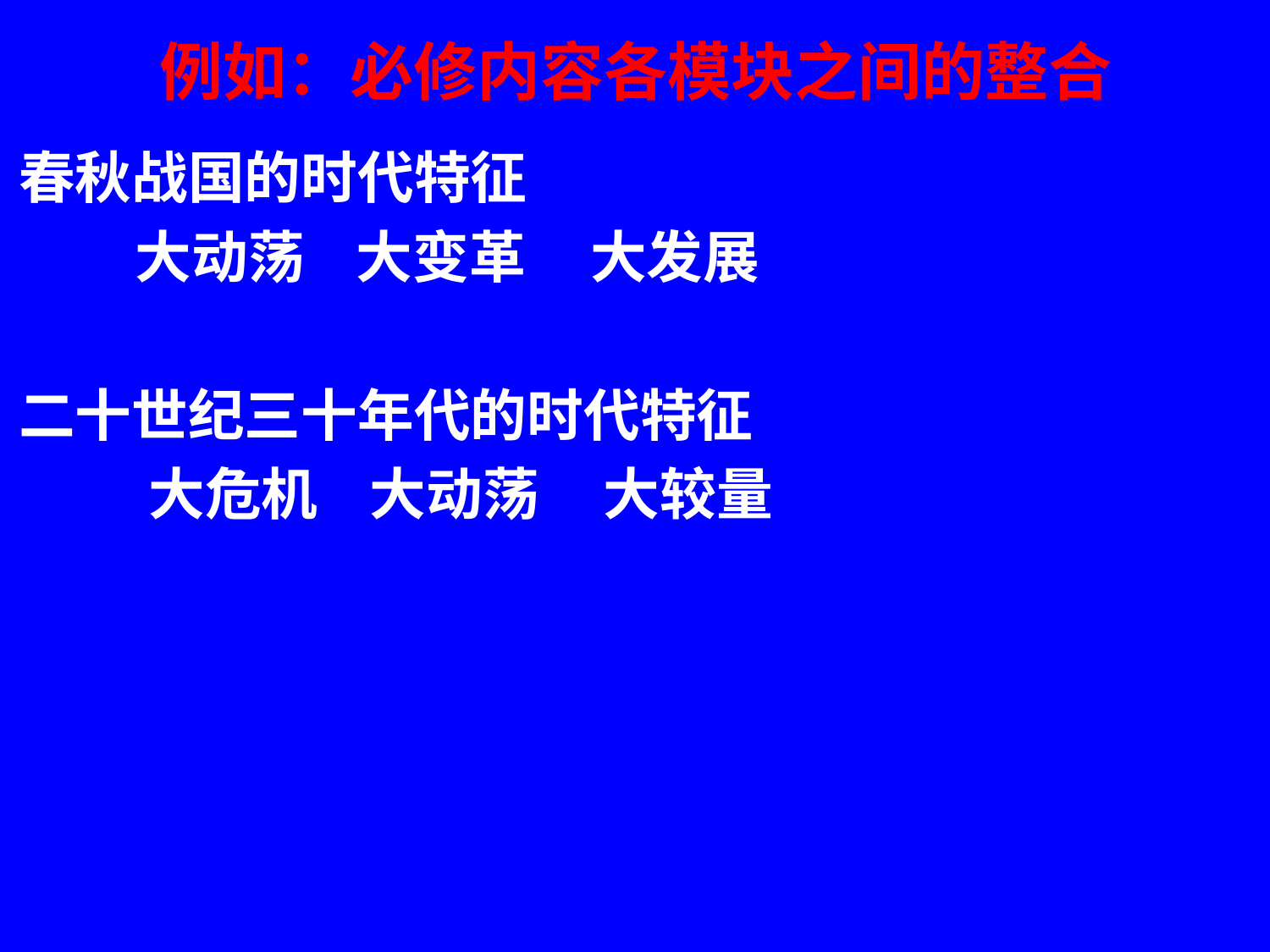

# 例如：必修内容各模块之间的整合
春秋战国的时代特征
        大动荡    大变革     大发展

二十世纪三十年代的时代特征
         大危机    大动荡     大较量